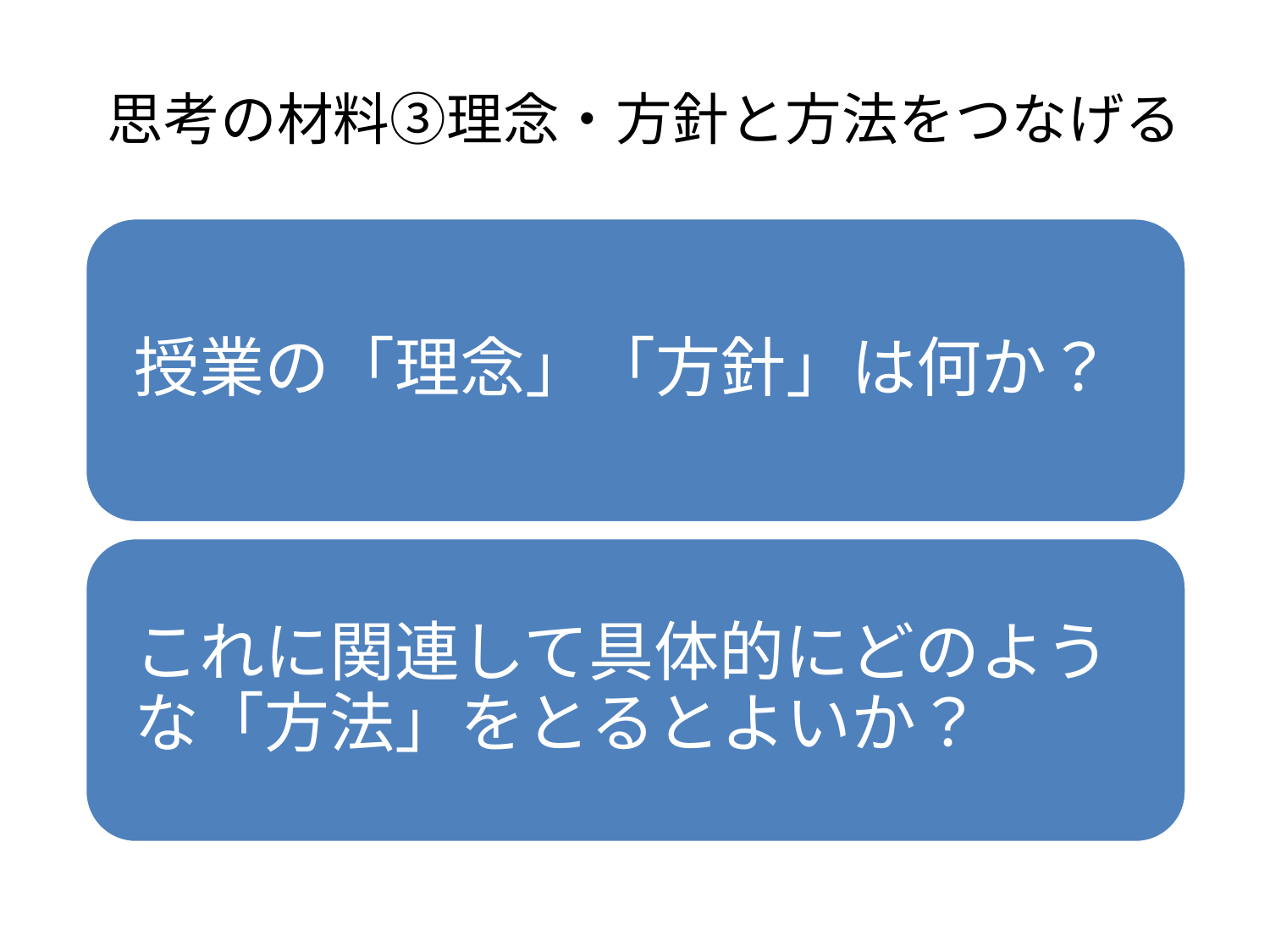

# 思考の材料③理念・方針と方法をつなげる
授業の「理念」「方針」は何か？
これに関連して具体的にどのような「方法」をとるとよいか？